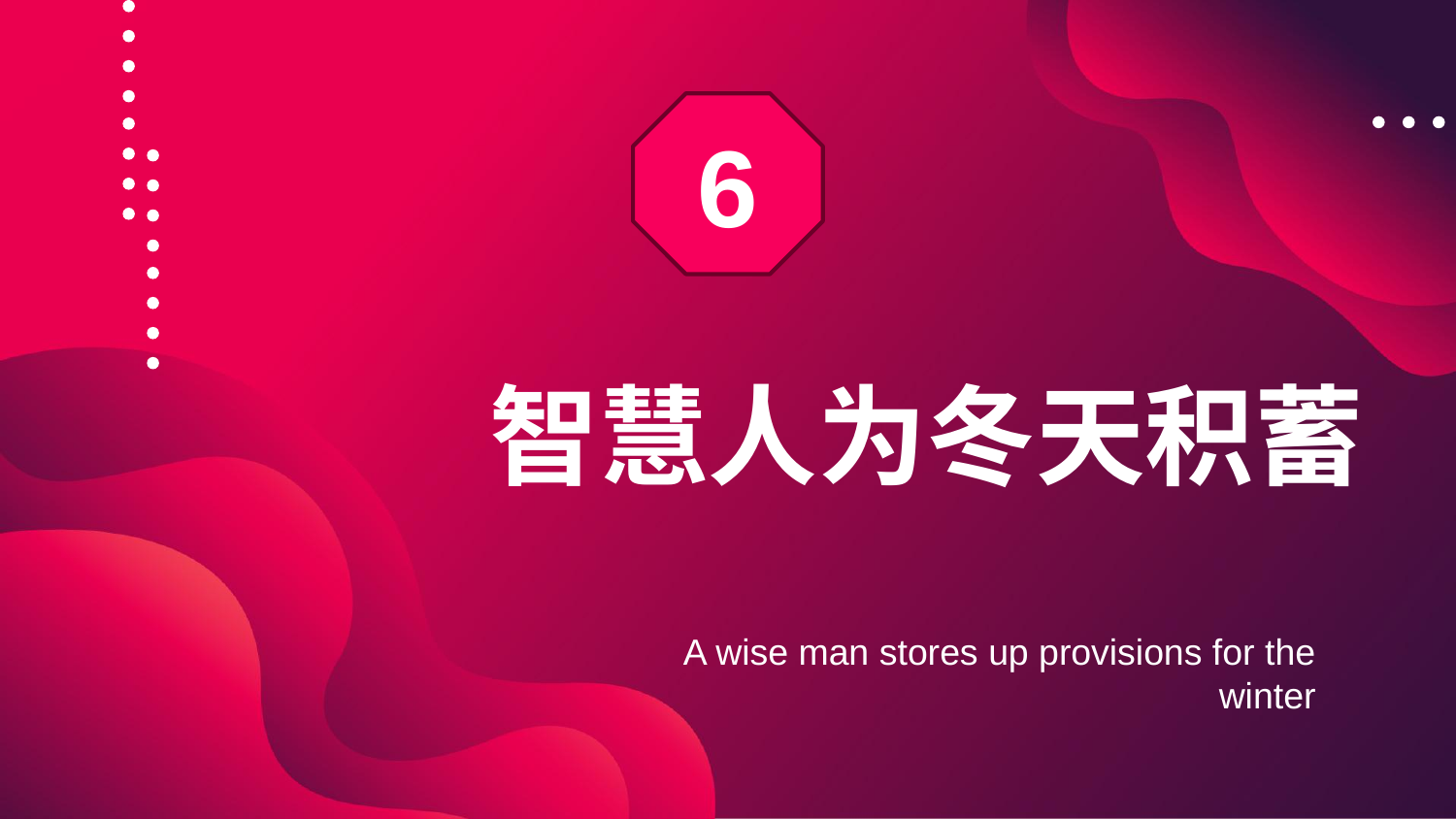

6

# 智慧人为冬天积蓄
A wise man stores up provisions for the winter